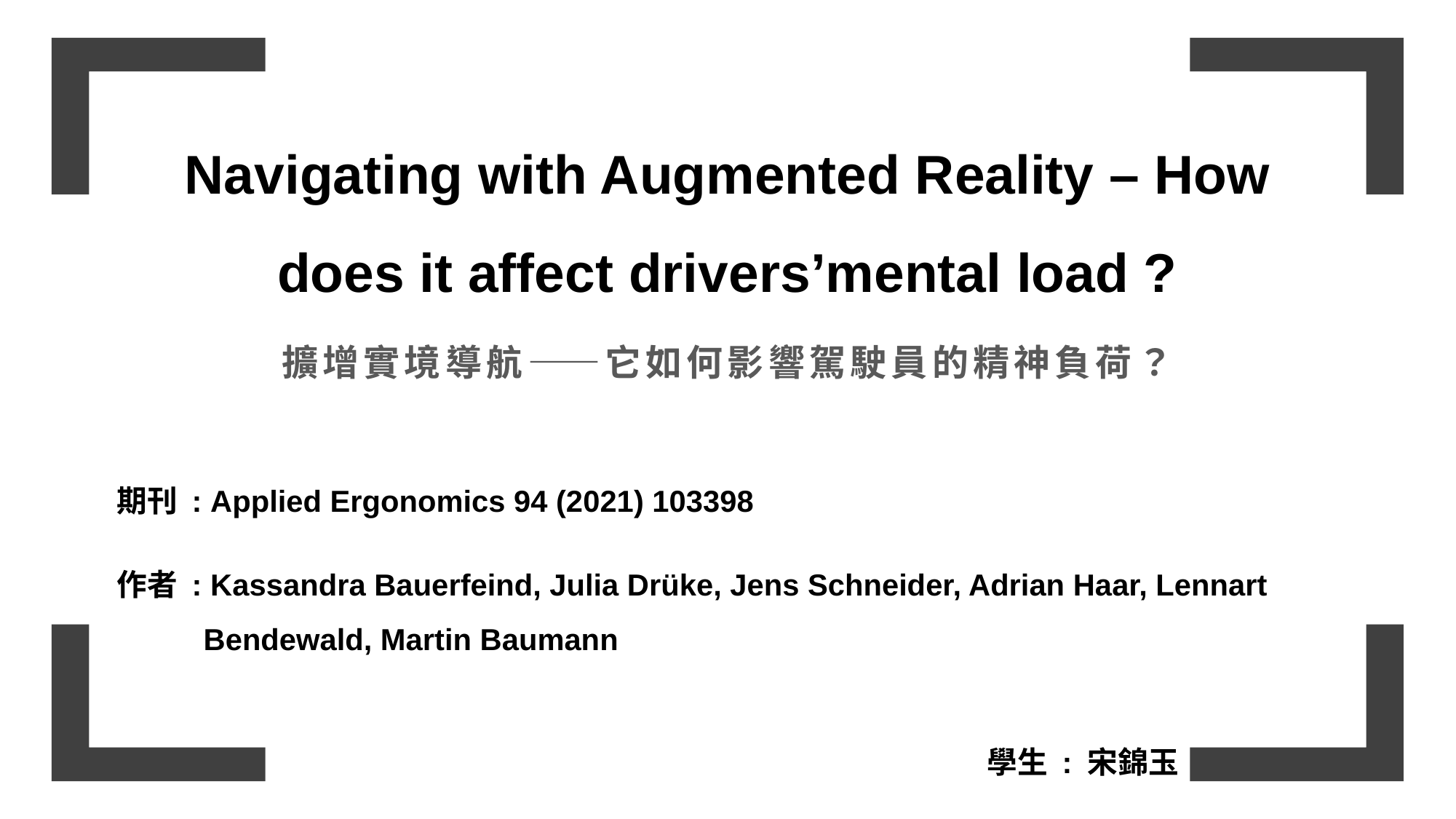

Navigating with Augmented Reality – How does it affect drivers’mental load ?
擴增實境導航——它如何影響駕駛員的精神負荷？
期刊 : Applied Ergonomics 94 (2021) 103398
作者 : Kassandra Bauerfeind, Julia Drüke, Jens Schneider, Adrian Haar, Lennart Bendewald, Martin Baumann

學生 : 宋錦玉